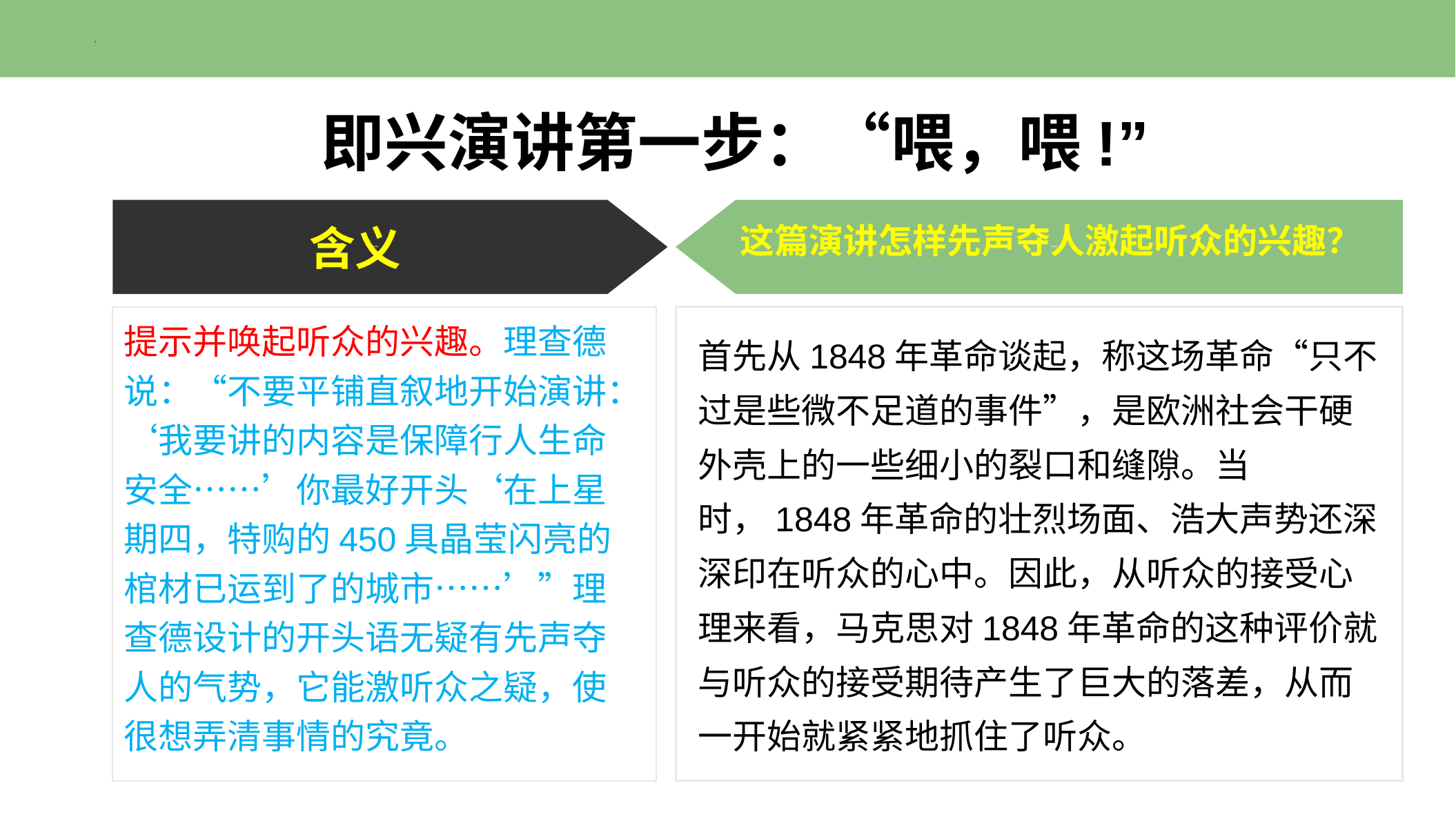

即兴演讲第一步：“喂，喂!”
添加标题
添加标题
这篇演讲怎样先声夺人激起听众的兴趣？
含义
提示并唤起听众的兴趣。理查德说：“不要平铺直叙地开始演讲：‘我要讲的内容是保障行人生命安全……’你最好开头‘在上星期四，特购的450具晶莹闪亮的棺材已运到了的城市……’”理查德设计的开头语无疑有先声夺人的气势，它能激听众之疑，使很想弄清事情的究竟。

首先从1848年革命谈起，称这场革命“只不过是些微不足道的事件”，是欧洲社会干硬外壳上的一些细小的裂口和缝隙。当时，1848年革命的壮烈场面、浩大声势还深深印在听众的心中。因此，从听众的接受心理来看，马克思对1848年革命的这种评价就与听众的接受期待产生了巨大的落差，从而一开始就紧紧地抓住了听众。